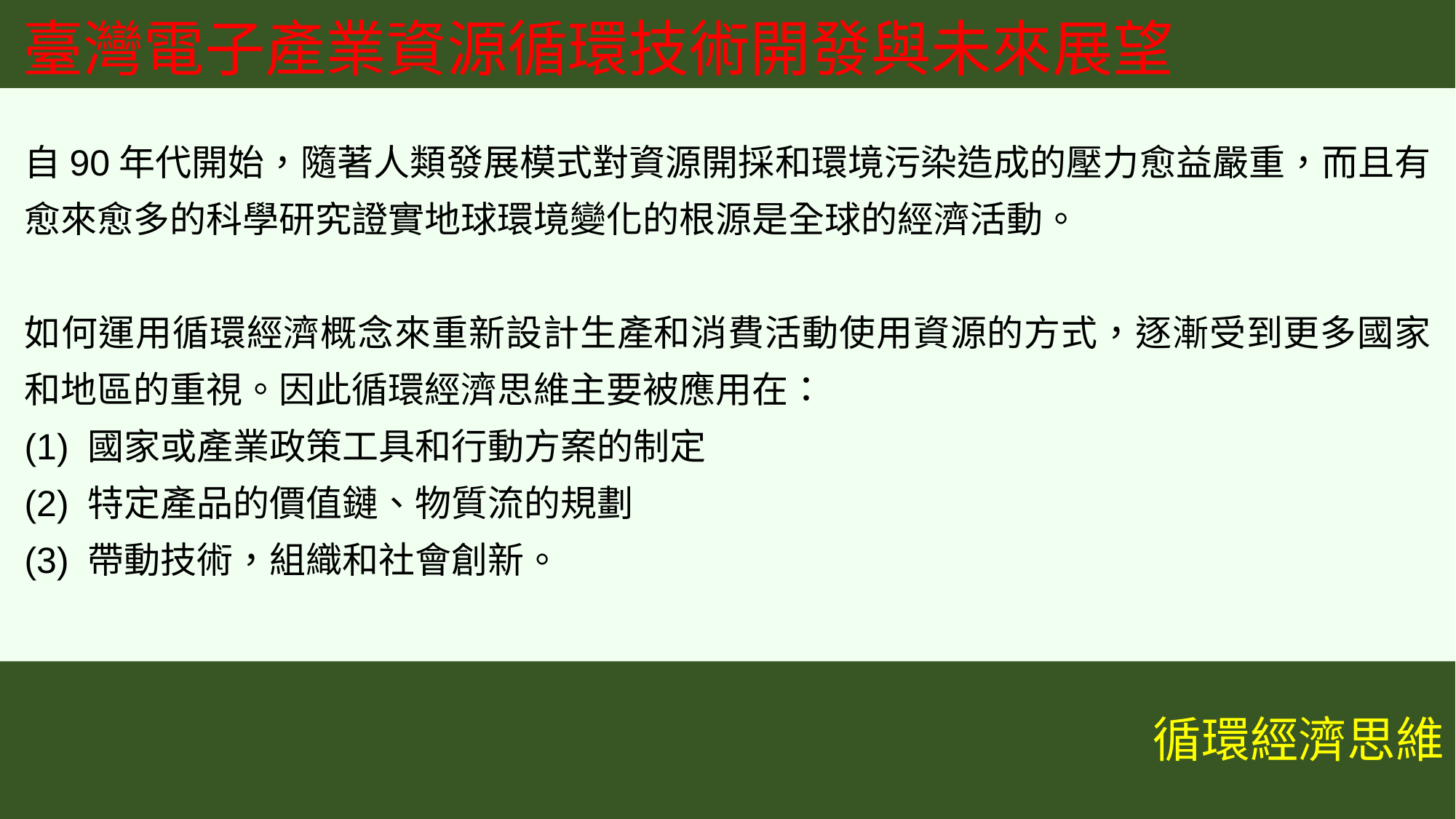

臺灣電子產業資源循環技術開發與未來展望
自90年代開始，隨著人類發展模式對資源開採和環境污染造成的壓力愈益嚴重，而且有愈來愈多的科學研究證實地球環境變化的根源是全球的經濟活動。

如何運用循環經濟概念來重新設計生產和消費活動使用資源的方式，逐漸受到更多國家和地區的重視。因此循環經濟思維主要被應用在：
(1) 國家或產業政策工具和行動方案的制定
(2) 特定產品的價值鏈、物質流的規劃
(3) 帶動技術，組織和社會創新。
循環經濟思維